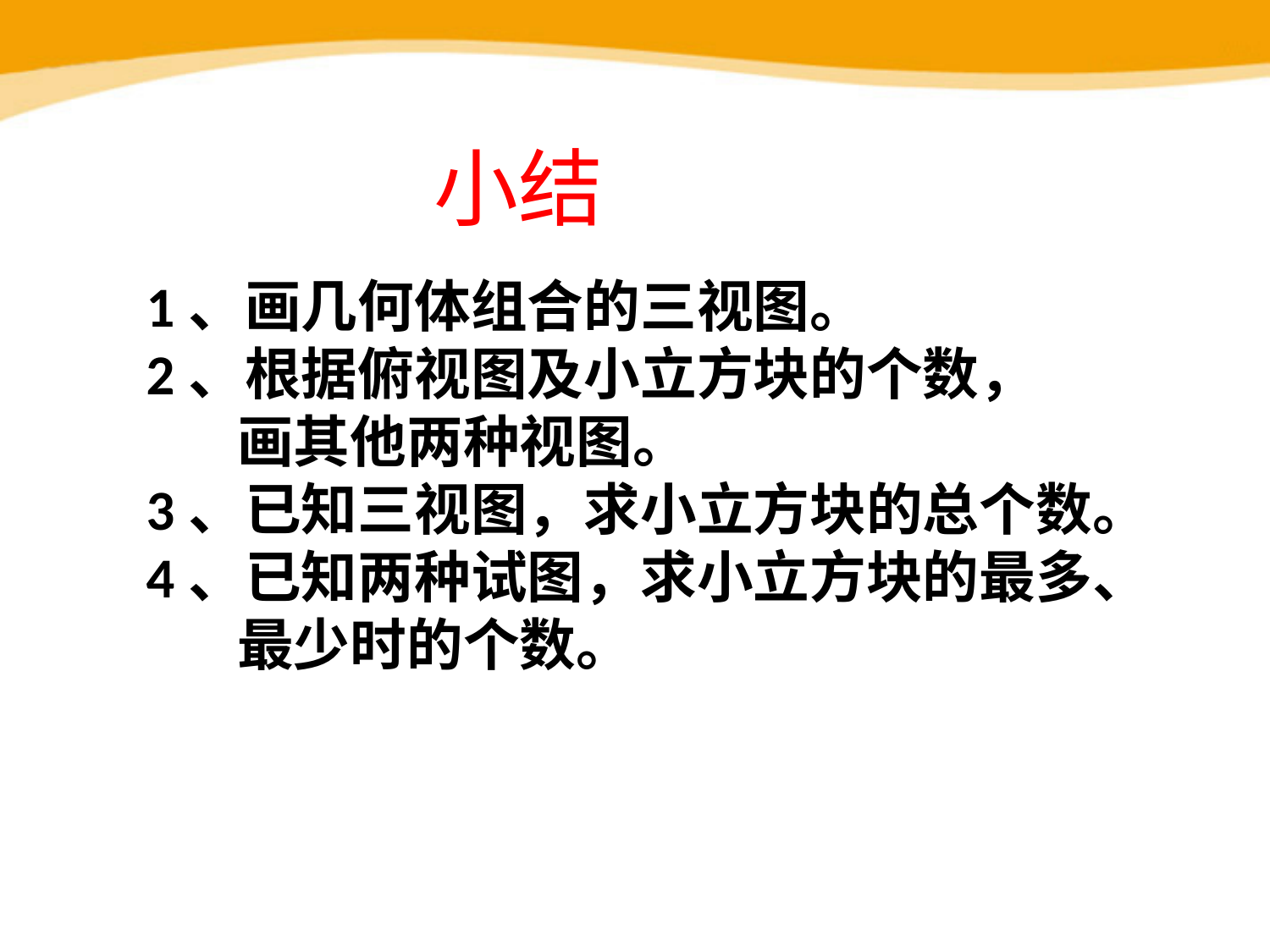

小结
1、画几何体组合的三视图。
2、根据俯视图及小立方块的个数，
      画其他两种视图。
3、已知三视图，求小立方块的总个数。
4、已知两种试图，求小立方块的最多、
      最少时的个数。